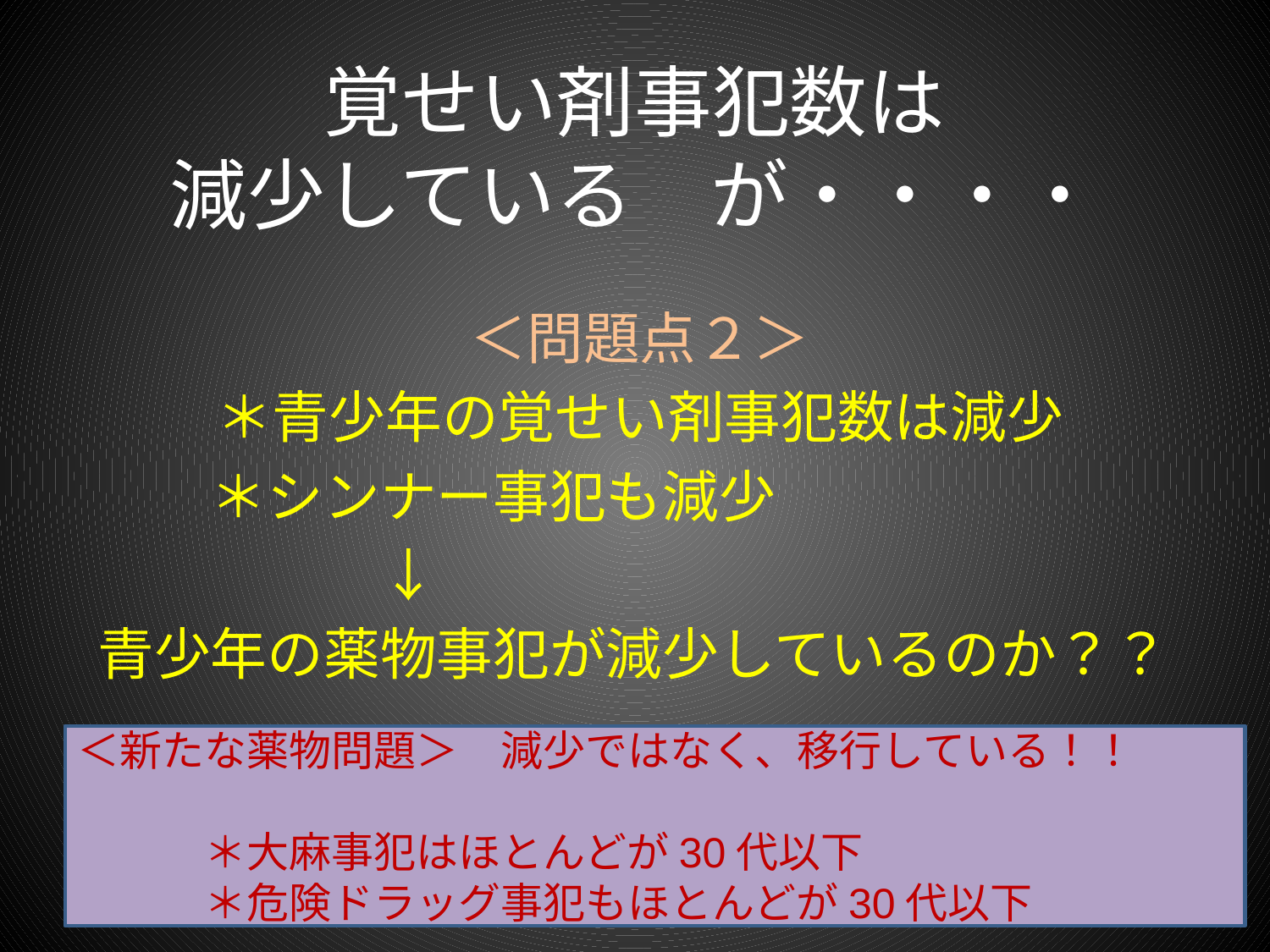

# 覚せい剤事犯数は 減少している　が・・・・
＜問題点２＞
＊青少年の覚せい剤事犯数は減少
　　＊シンナー事犯も減少
　　　　　↓
青少年の薬物事犯が減少しているのか？？
＜新たな薬物問題＞　減少ではなく、移行している！！
　　　＊大麻事犯はほとんどが30代以下
　　　＊危険ドラッグ事犯もほとんどが30代以下